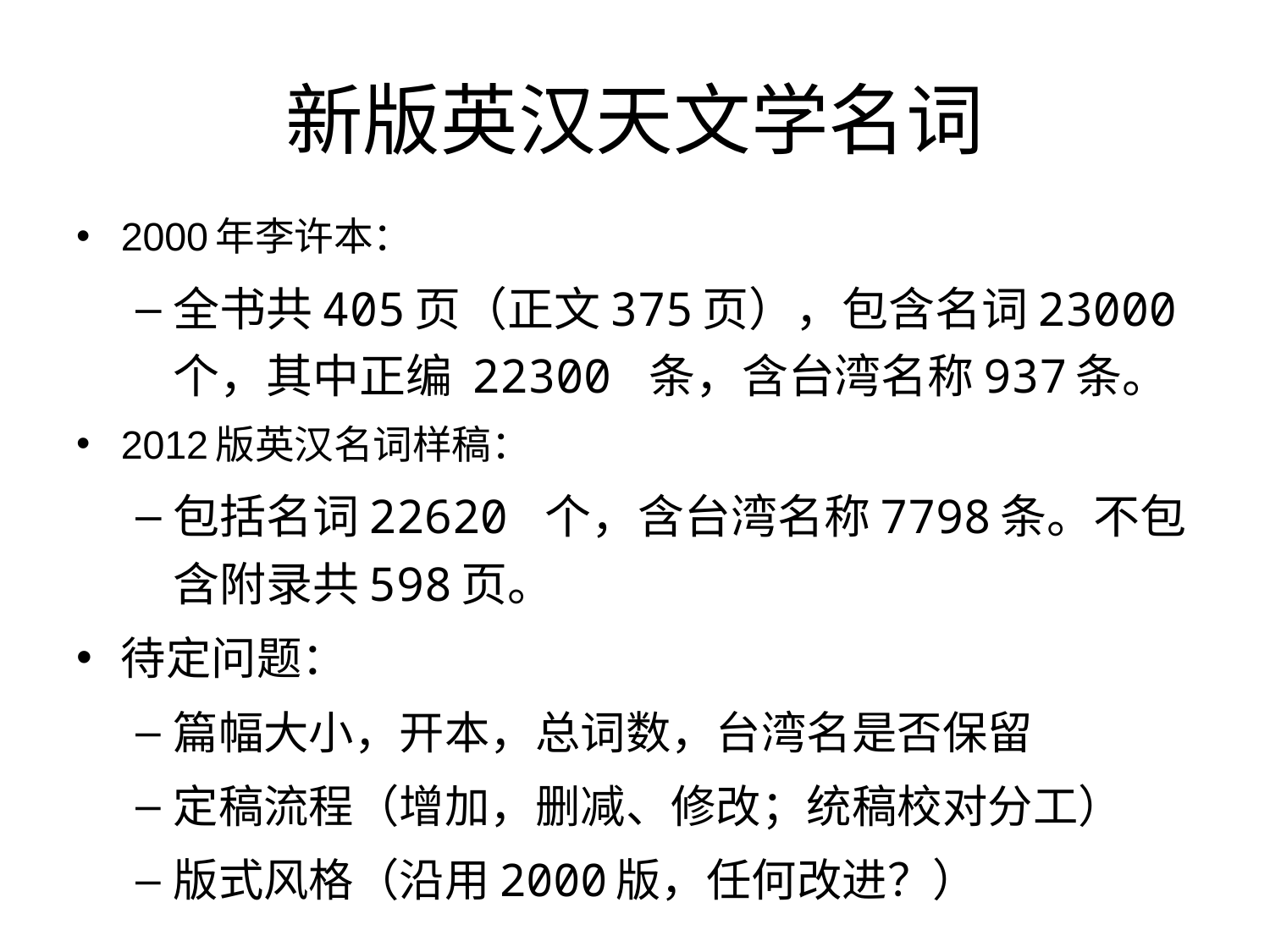

# 新版英汉天文学名词
2000年李许本：
全书共405页（正文375页），包含名词23000个，其中正编 22300 条，含台湾名称937条。
2012版英汉名词样稿：
包括名词22620 个，含台湾名称7798条。不包含附录共598页。
待定问题：
篇幅大小，开本，总词数，台湾名是否保留
定稿流程（增加，删减、修改；统稿校对分工）
版式风格（沿用2000版，任何改进？）